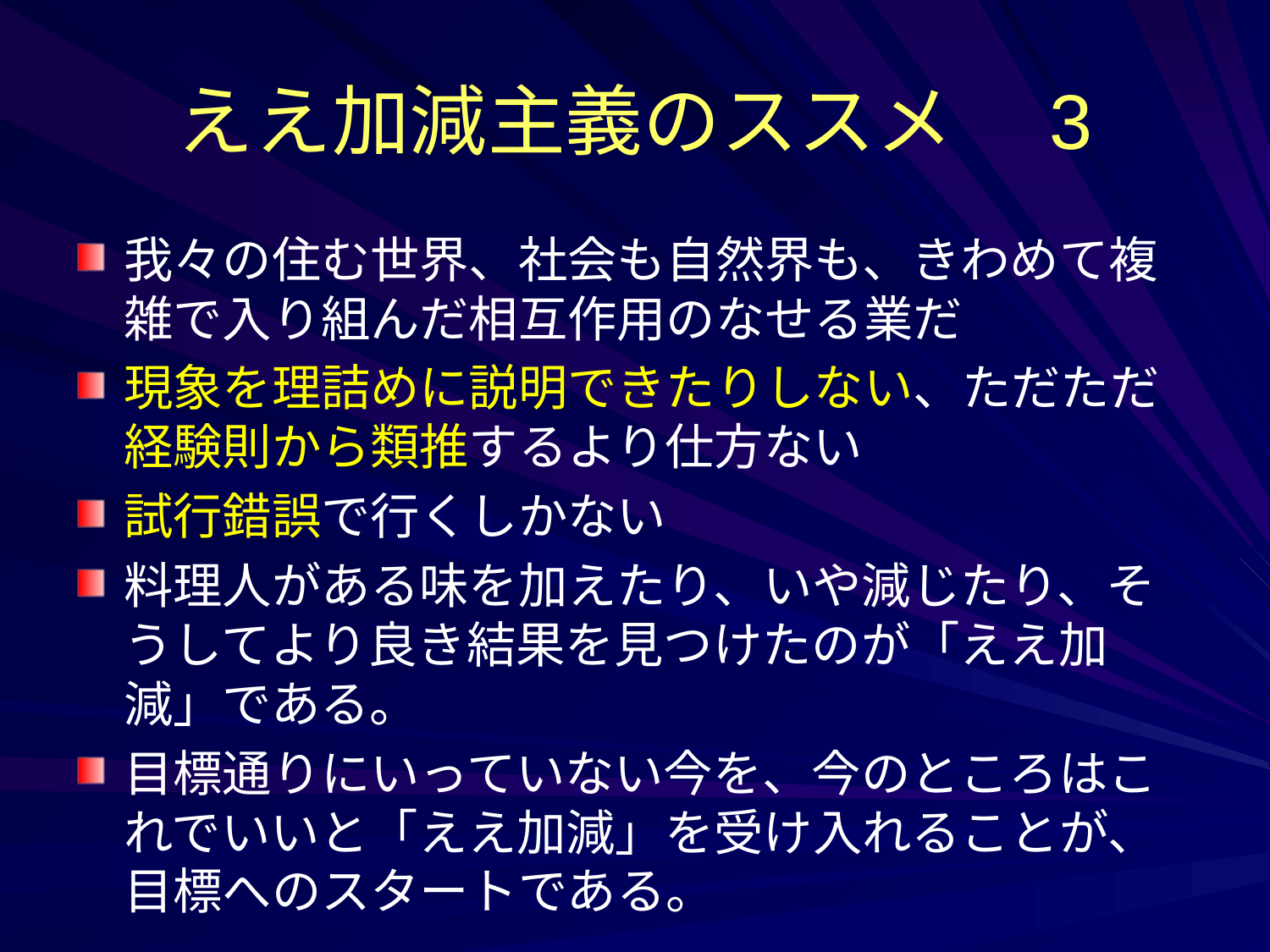

# ええ加減主義のススメ　3
我々の住む世界、社会も自然界も、きわめて複雑で入り組んだ相互作用のなせる業だ
現象を理詰めに説明できたりしない、ただただ経験則から類推するより仕方ない
試行錯誤で行くしかない
料理人がある味を加えたり、いや減じたり、そうしてより良き結果を見つけたのが「ええ加減」である。
目標通りにいっていない今を、今のところはこれでいいと「ええ加減」を受け入れることが、目標へのスタートである。